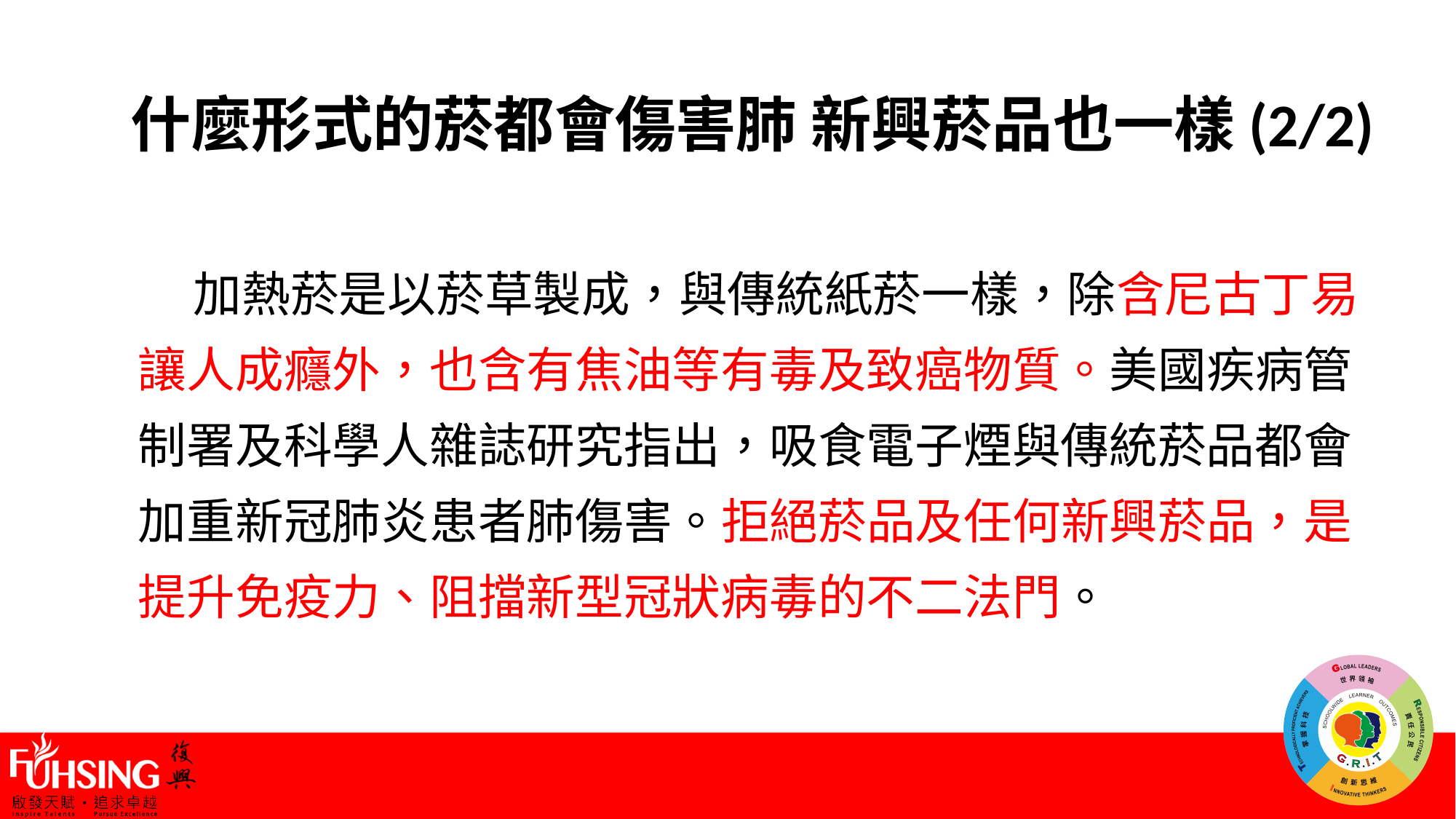

什麼形式的菸都會傷害肺 新興菸品也一樣(2/2)
    加熱菸是以菸草製成，與傳統紙菸一樣，除含尼古丁易讓人成癮外，也含有焦油等有毒及致癌物質。美國疾病管制署及科學人雜誌研究指出，吸食電子煙與傳統菸品都會加重新冠肺炎患者肺傷害。拒絕菸品及任何新興菸品，是提升免疫力、阻擋新型冠狀病毒的不二法門。